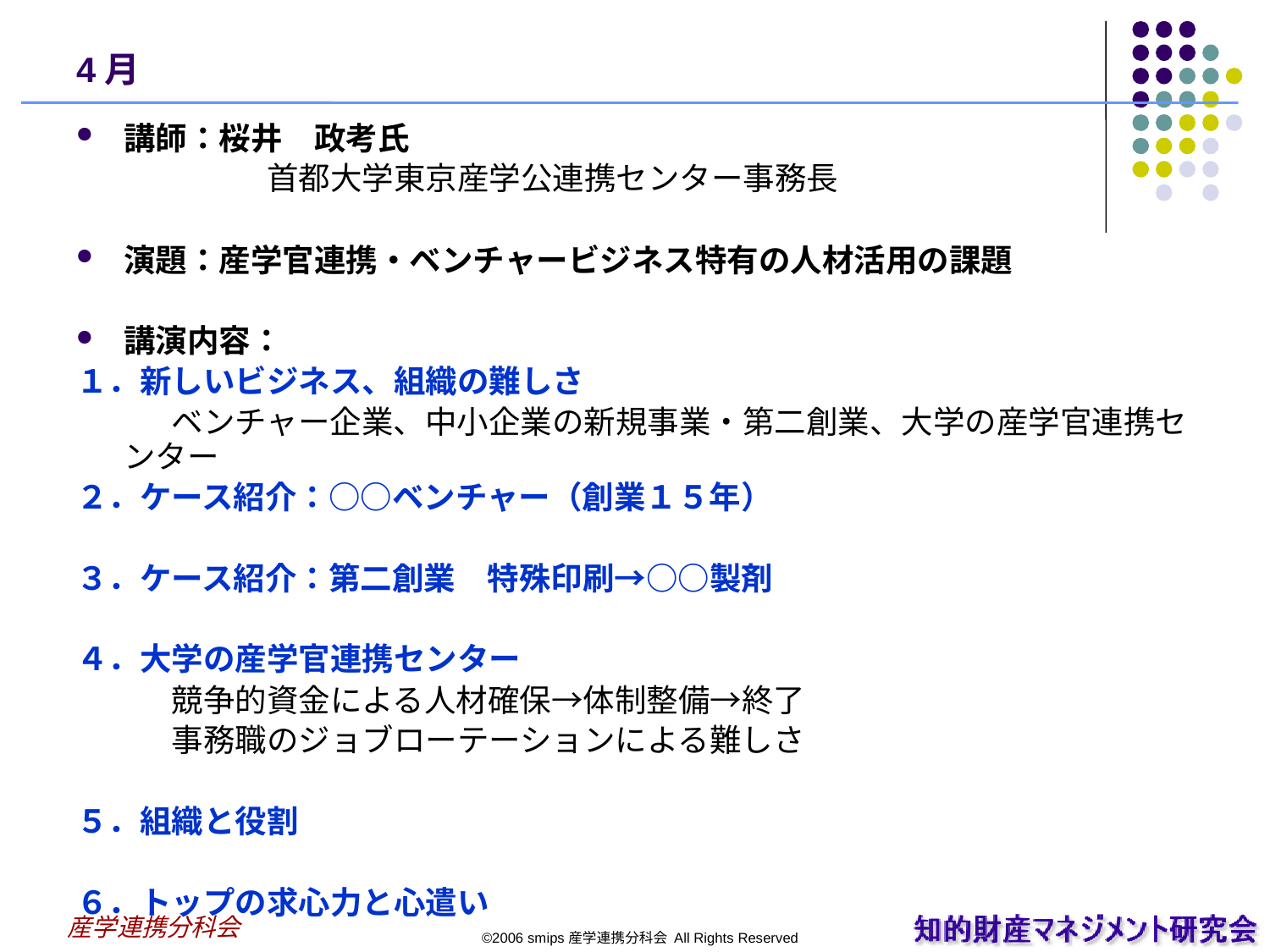

# 4月
講師：桜井　政考氏
　　　　　　首都大学東京産学公連携センター事務長

演題：産学官連携・ベンチャービジネス特有の人材活用の課題

講演内容：
１．新しいビジネス、組織の難しさ
　　　ベンチャー企業、中小企業の新規事業・第二創業、大学の産学官連携センター
２．ケース紹介：○○ベンチャー（創業１５年）

３．ケース紹介：第二創業　特殊印刷→○○製剤

４．大学の産学官連携センター
　　　競争的資金による人材確保→体制整備→終了
　　　事務職のジョブローテーションによる難しさ

５．組織と役割

６．トップの求心力と心遣い